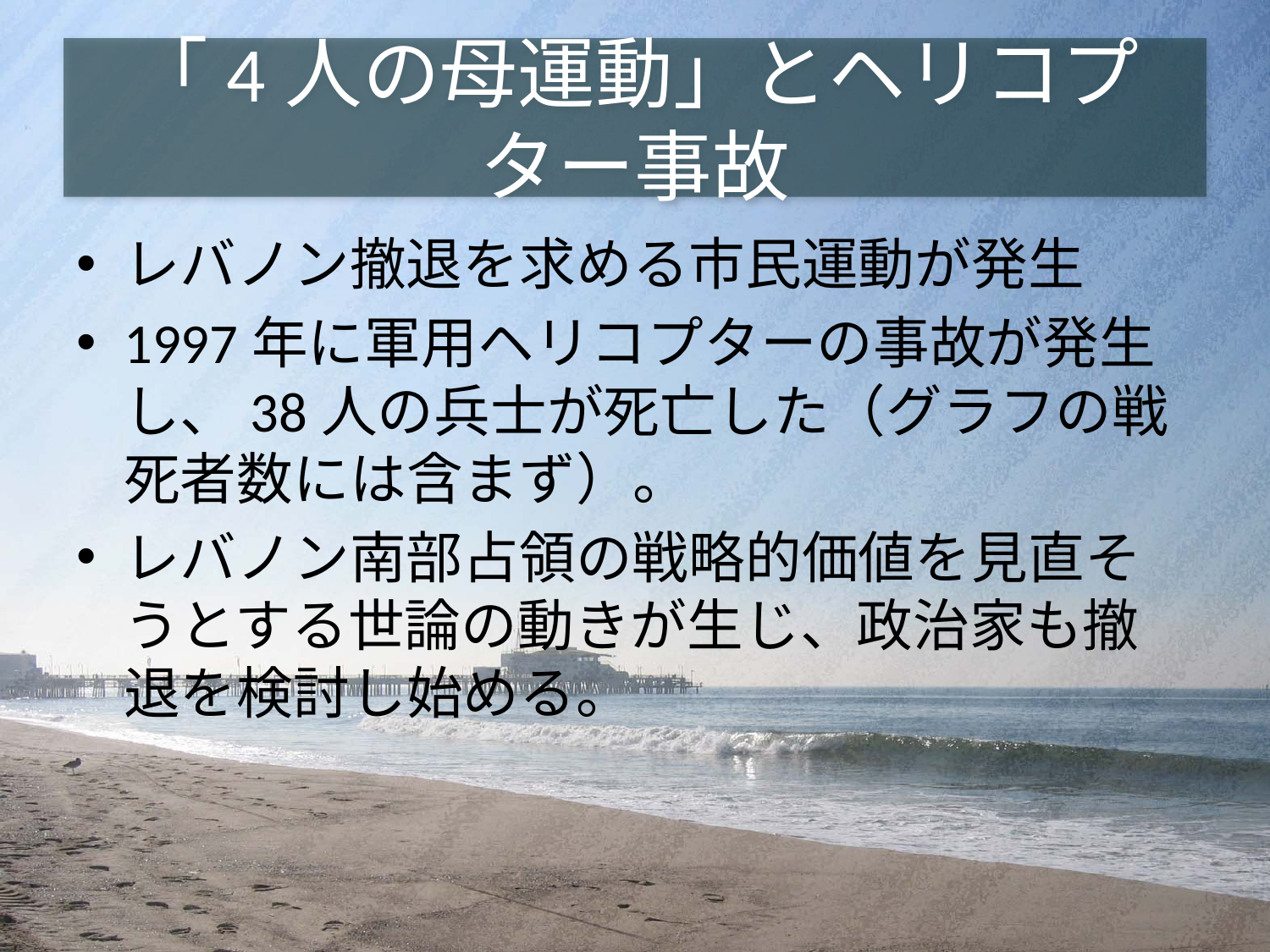

# 「4人の母運動」とヘリコプター事故
レバノン撤退を求める市民運動が発生
1997年に軍用ヘリコプターの事故が発生し、38人の兵士が死亡した（グラフの戦死者数には含まず）。
レバノン南部占領の戦略的価値を見直そうとする世論の動きが生じ、政治家も撤退を検討し始める。